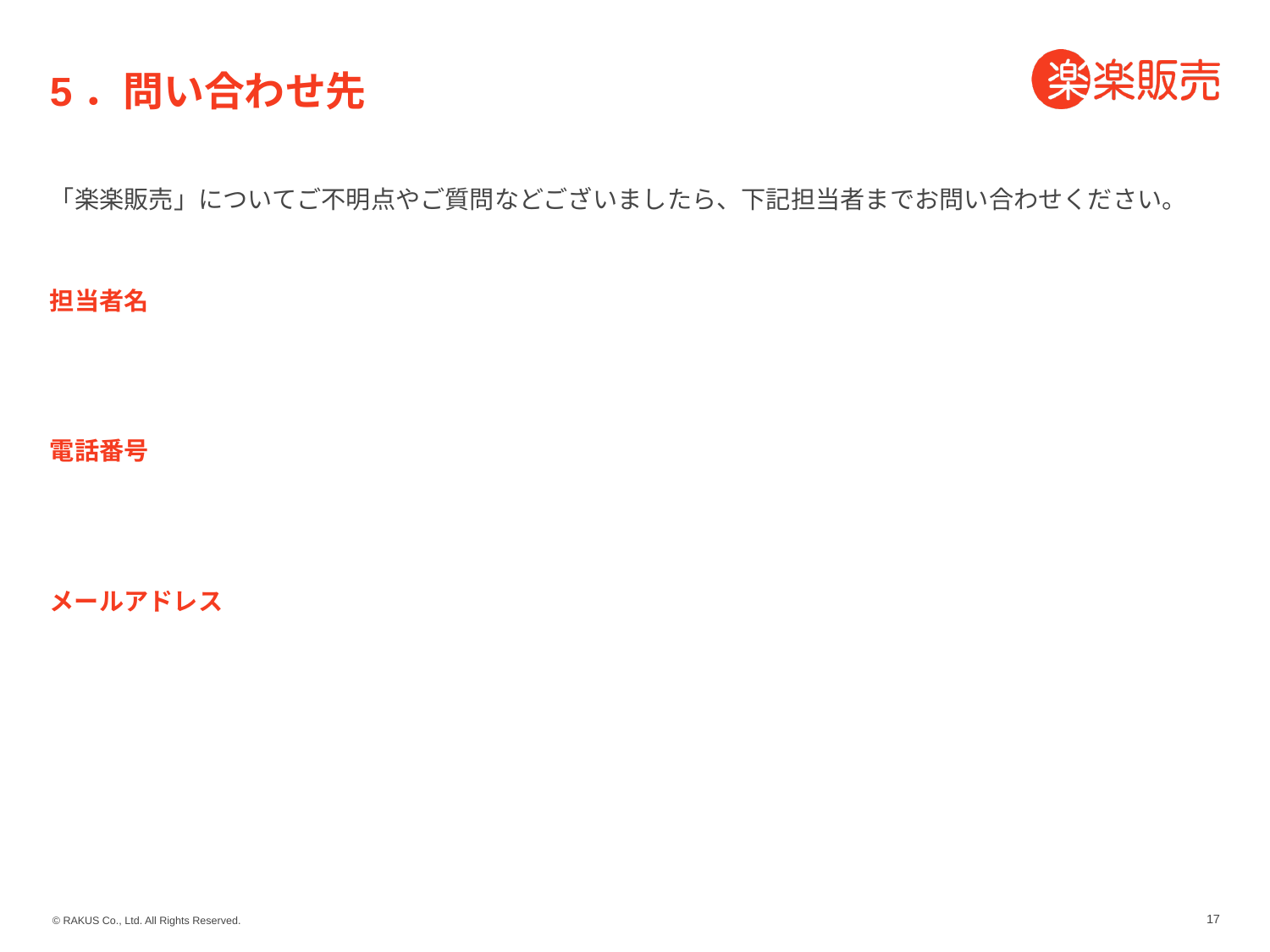

# 5．問い合わせ先
「楽楽販売」についてご不明点やご質問などございましたら、下記担当者までお問い合わせください。
担当者名

電話番号

メールアドレス

17